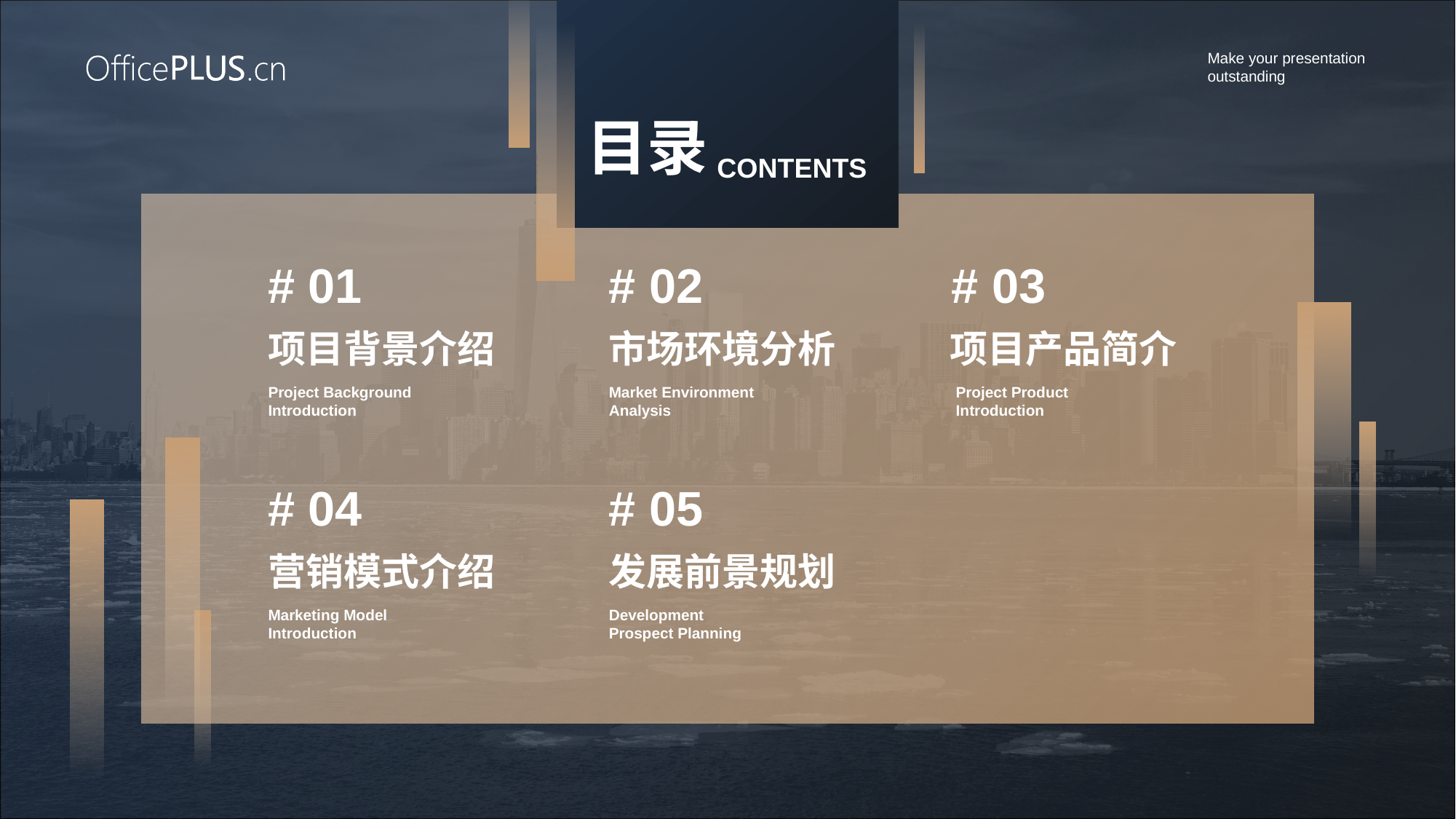

目录
CONTENTS

# 01
# 02
# 03
项目产品简介
Project Product Introduction

项目背景介绍
市场环境分析
Project Background Introduction
Market Environment Analysis

# 04
# 05

营销模式介绍
发展前景规划
Marketing Model Introduction
Development Prospect Planning